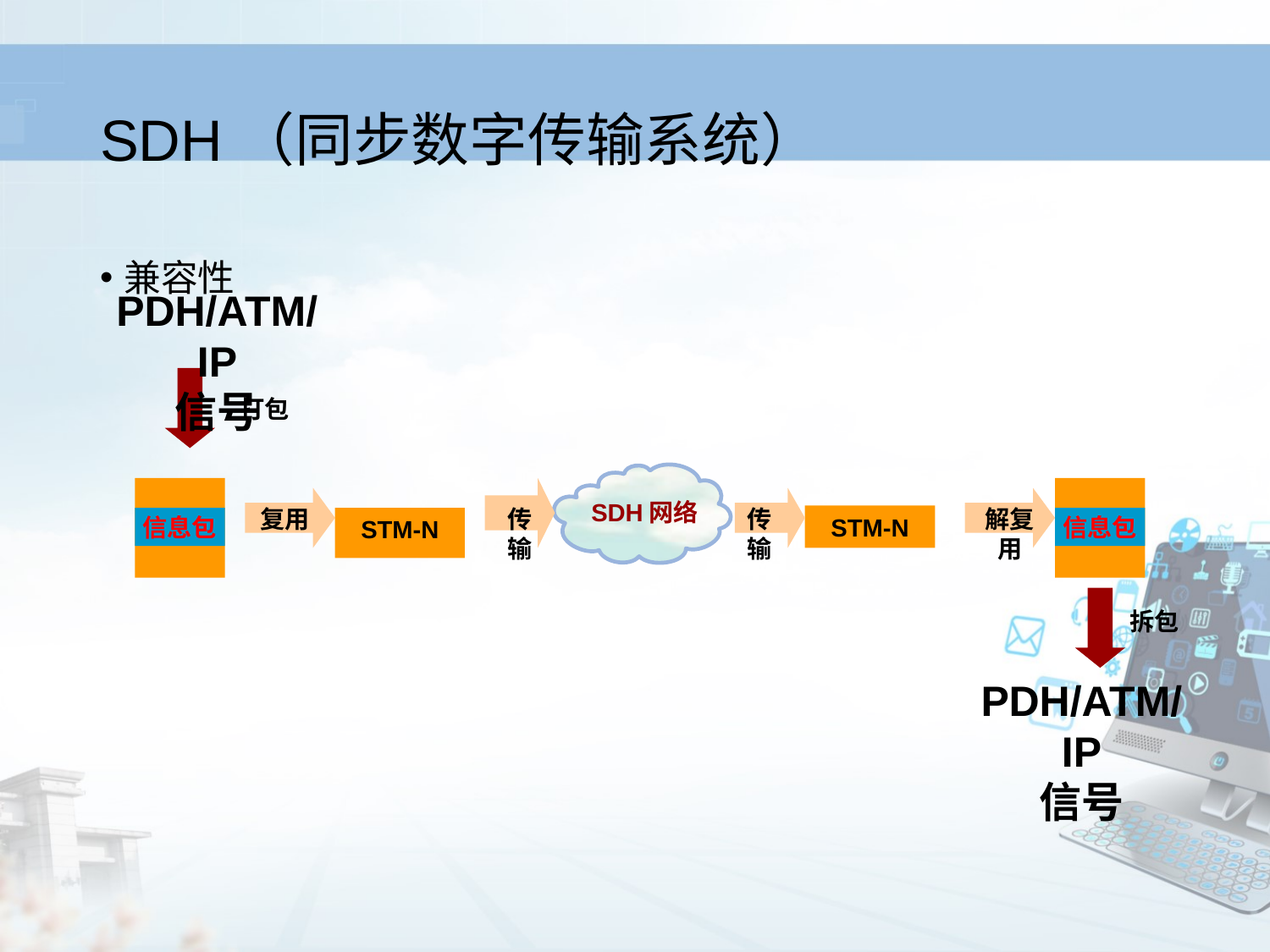

SDH（同步数字传输系统）
兼容性

PDH/ATM/IP
信号

打包

SDH网络
复用
传输
传输
解复用
STM-N
信息包

STM-N
信息包

拆包
PDH/ATM/IP
信号